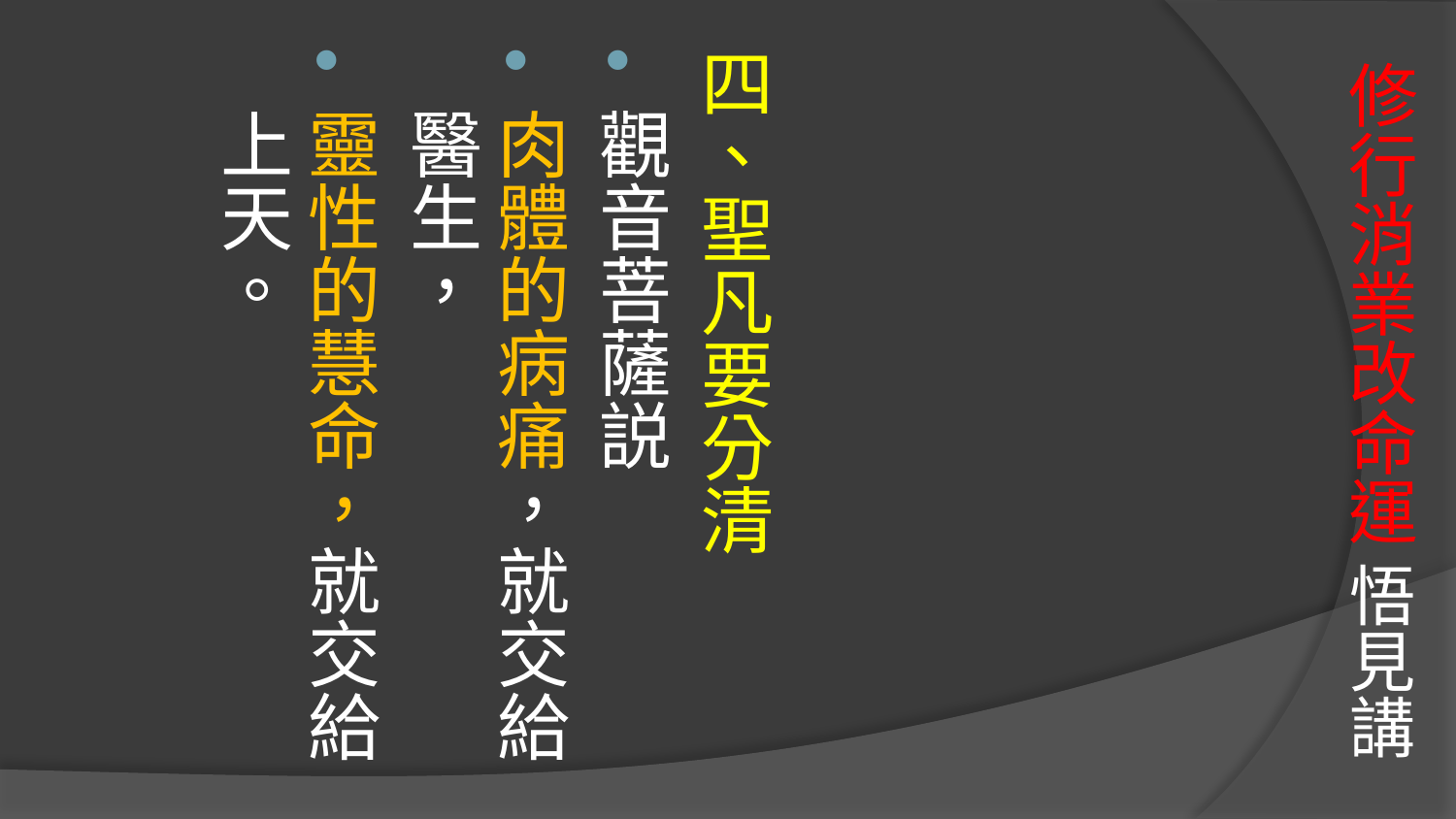

四、聖凡要分清
觀音菩薩説
肉體的病痛，就交給醫生，
靈性的慧命，就交給上天。
# 修行消業改命運 悟見講